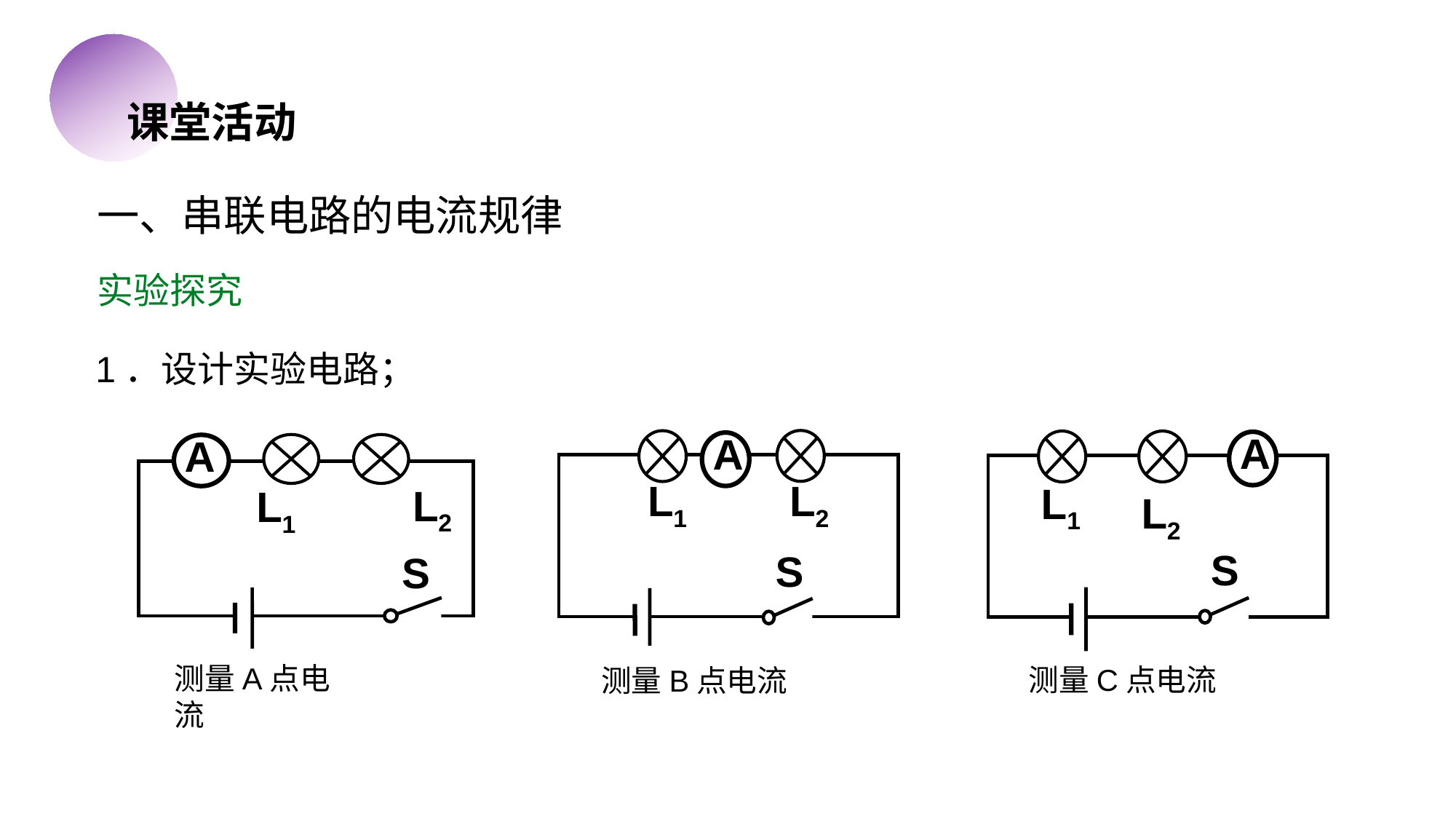

课堂活动
一、串联电路的电流规律
实验探究
1．设计实验电路；
A

L1
L2
S

测量C点电流
A

L1
L2
S

测量B点电流
A

L2
L1
S

测量A点电流